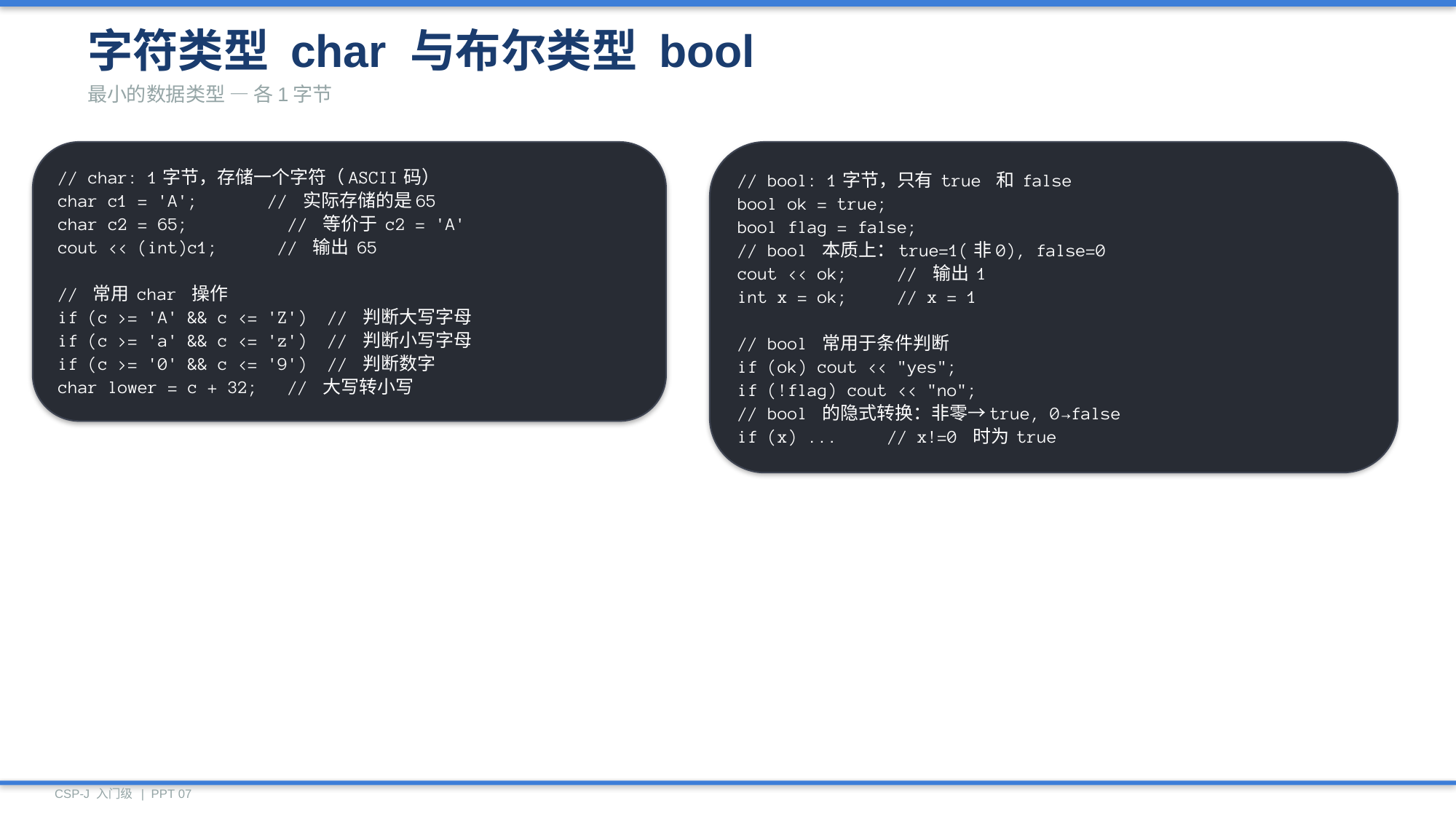

字符类型 char 与布尔类型 bool
最小的数据类型 — 各1字节
// char: 1字节，存储一个字符（ASCII码）
char c1 = 'A';       // 实际存储的是65
char c2 = 65;          // 等价于 c2 = 'A'
cout << (int)c1;      // 输出 65

// 常用 char 操作
if (c >= 'A' && c <= 'Z')  // 判断大写字母
if (c >= 'a' && c <= 'z')  // 判断小写字母
if (c >= '0' && c <= '9')  // 判断数字
char lower = c + 32;   // 大写转小写
// bool: 1字节，只有 true 和 false
bool ok = true;
bool flag = false;
// bool 本质上：true=1(非0), false=0
cout << ok;     // 输出 1
int x = ok;     // x = 1

// bool 常用于条件判断
if (ok) cout << "yes";
if (!flag) cout << "no";
// bool 的隐式转换：非零→true, 0→false
if (x) ...     // x!=0 时为 true

CSP-J 入门级  |  PPT 07